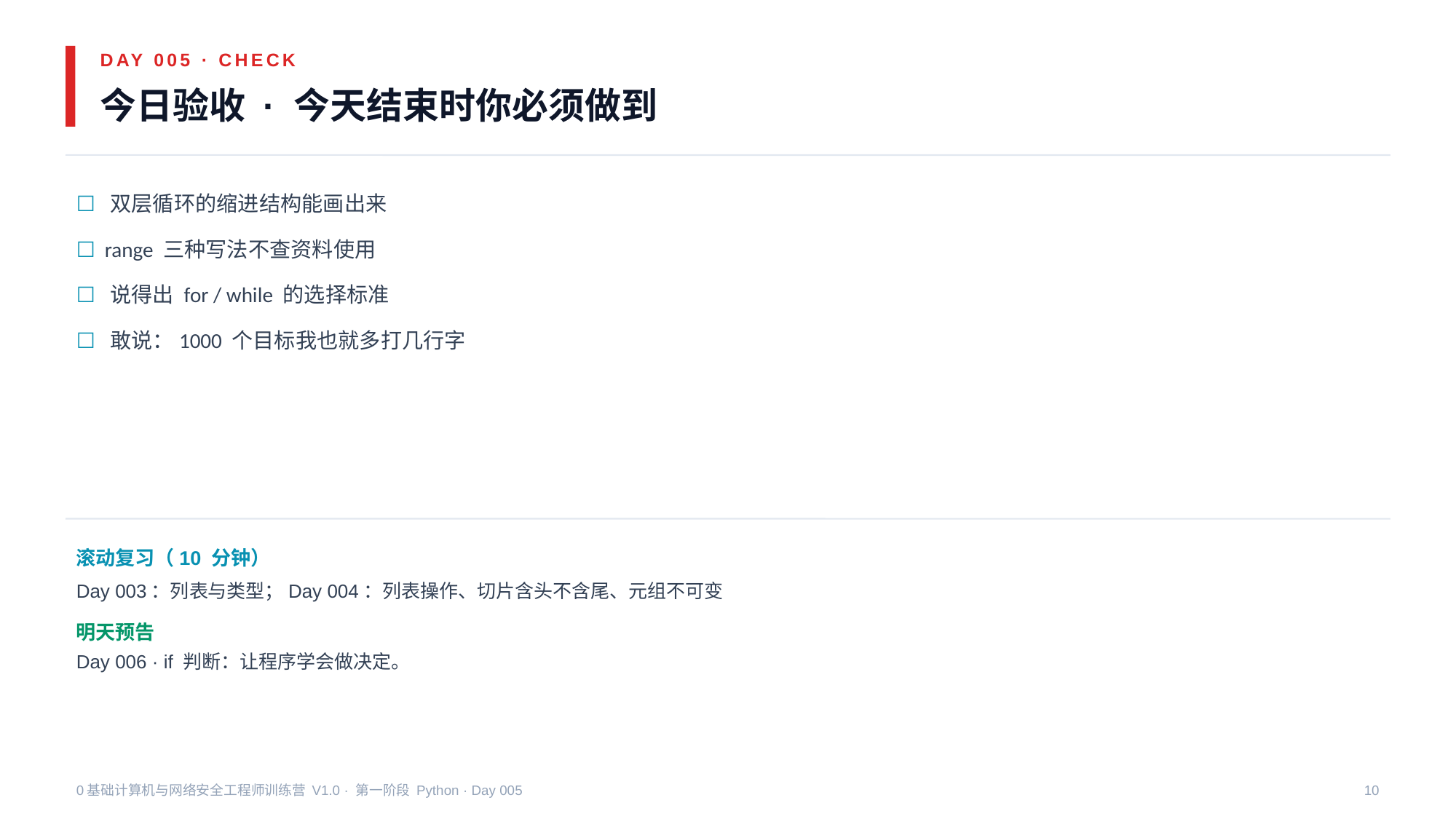

DAY 005 · CHECK

今日验收 · 今天结束时你必须做到

☐  双层循环的缩进结构能画出来
☐  range 三种写法不查资料使用
☐  说得出 for / while 的选择标准
☐  敢说：1000 个目标我也就多打几行字

滚动复习（10 分钟）
Day 003：列表与类型；Day 004：列表操作、切片含头不含尾、元组不可变
明天预告
Day 006 · if 判断：让程序学会做决定。
0基础计算机与网络安全工程师训练营 V1.0 · 第一阶段 Python · Day 005
10